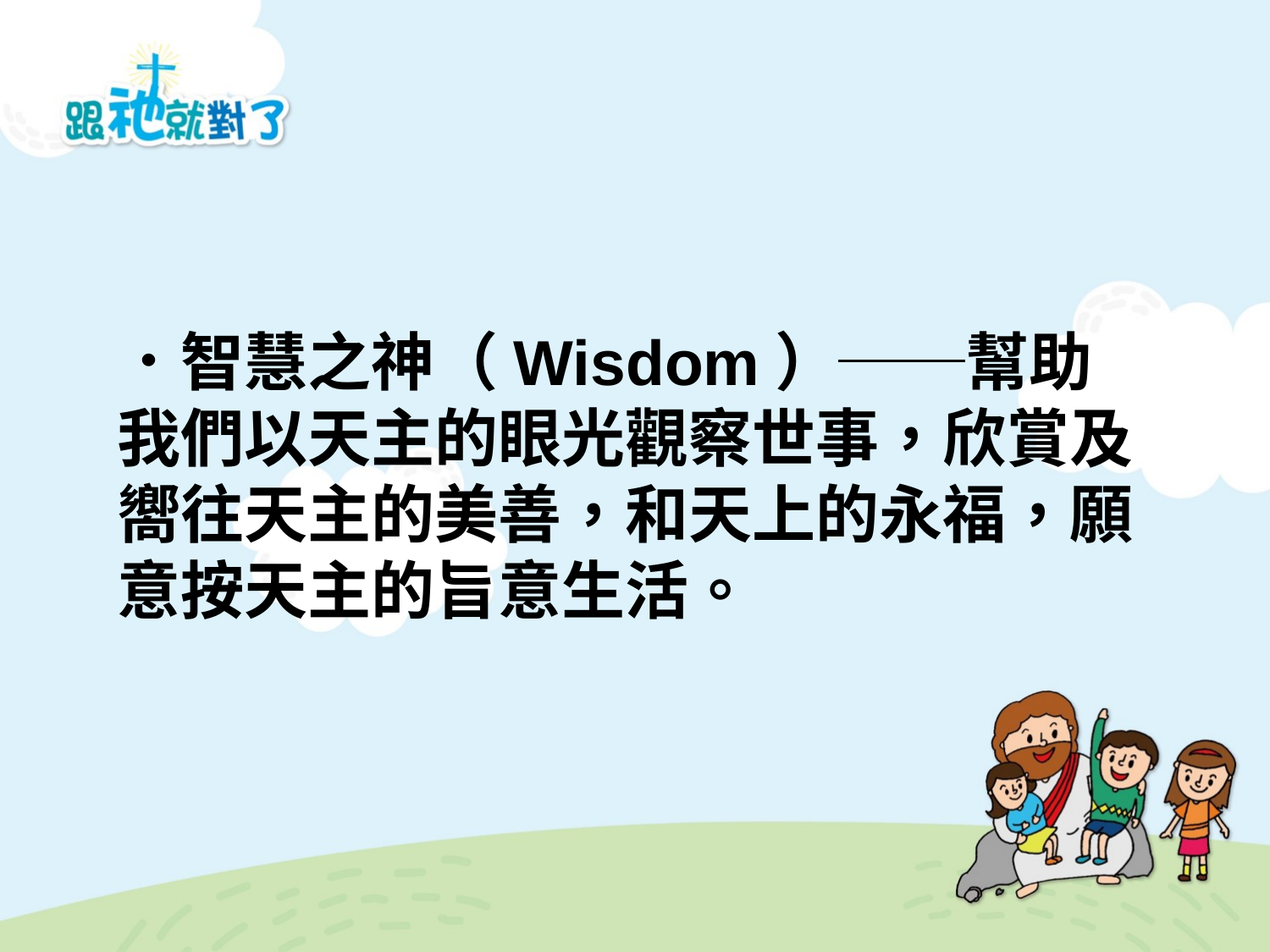

．智慧之神（Wisdom）──幫助我們以天主的眼光觀察世事，欣賞及嚮往天主的美善，和天上的永福，願意按天主的旨意生活。